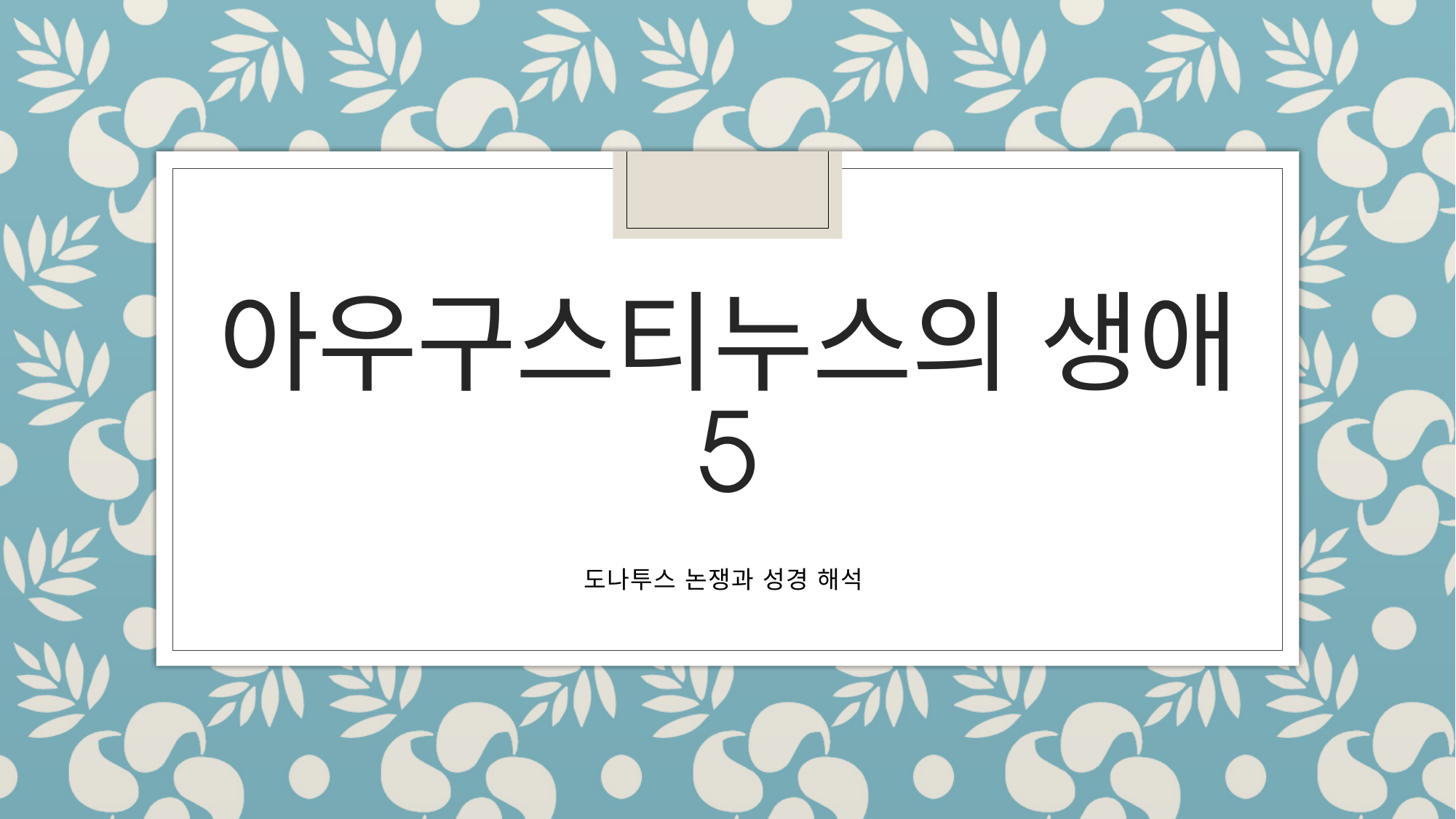

# 아우구스티누스의 생애 5
도나투스 논쟁과 성경 해석